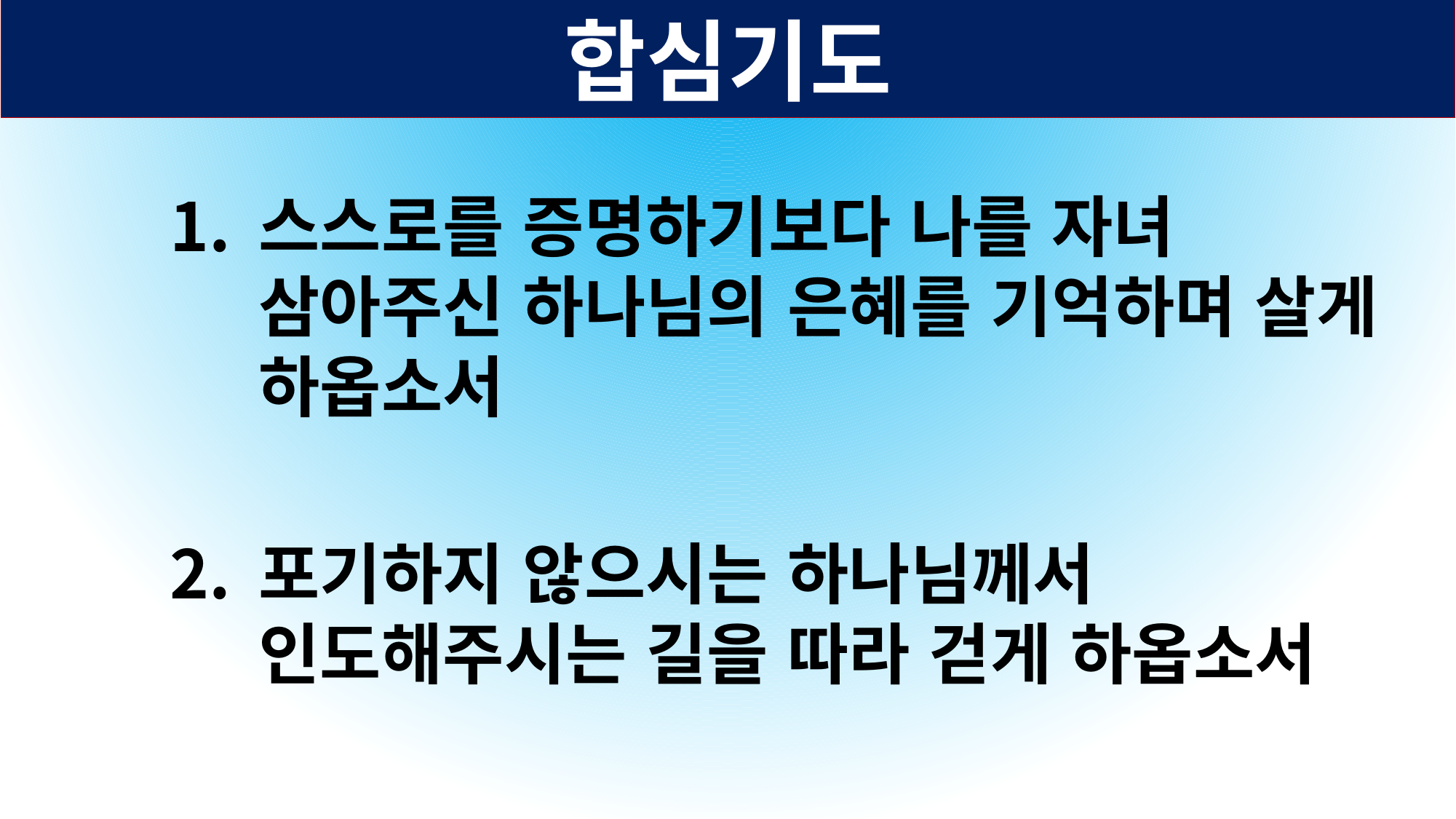

합심기도
스스로를 증명하기보다 나를 자녀 삼아주신 하나님의 은혜를 기억하며 살게 하옵소서

포기하지 않으시는 하나님께서 인도해주시는 길을 따라 걷게 하옵소서